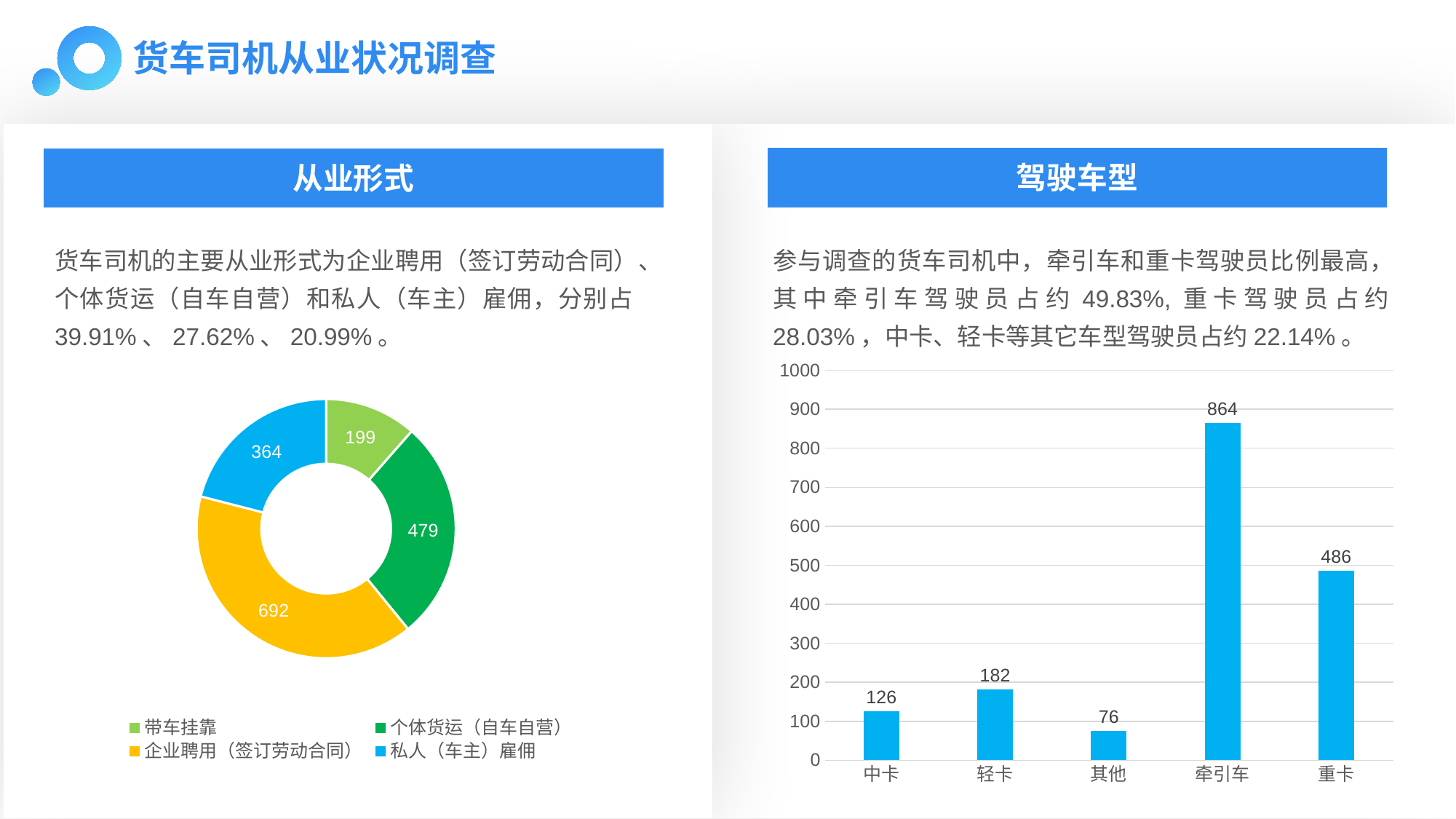

货车司机从业状况调查

驾驶车型

从业形式
货车司机的主要从业形式为企业聘用（签订劳动合同）、个体货运（自车自营）和私人（车主）雇佣，分别占39.91%、27.62%、20.99%。
参与调查的货车司机中，牵引车和重卡驾驶员比例最高，其中牵引车驾驶员占约49.83%,重卡驾驶员占约28.03%，中卡、轻卡等其它车型驾驶员占约22.14%。

### Chart

| Category |  |
|---|---|
| 中卡 | 126.0 |
| 轻卡 | 182.0 |
| 其他 | 76.0 |
| 牵引车 | 864.0 |
| 重卡 | 486.0 |

### Chart

| Category |  |
|---|---|
| 带车挂靠 | 199.0 |
| 个体货运（自车自营） | 479.0 |
| 企业聘用（签订劳动合同） | 692.0 |
| 私人（车主）雇佣 | 364.0 |